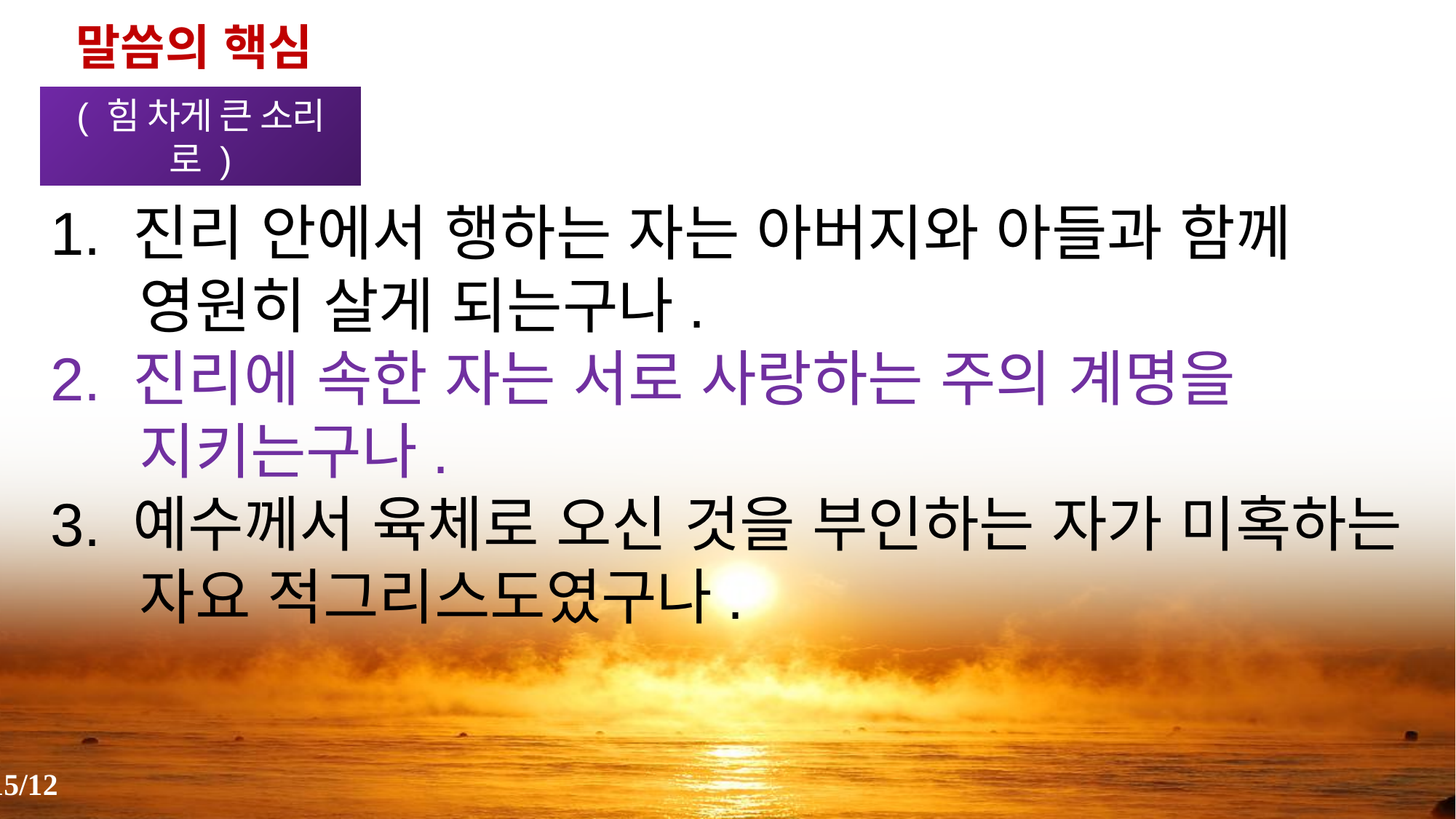

말씀의 핵심(1)

( 힘 차게 큰 소리로 )
1. 진리 안에서 행하는 자는 아버지와 아들과 함께 영원히 살게 되는구나.
2. 진리에 속한 자는 서로 사랑하는 주의 계명을 지키는구나.
3. 예수께서 육체로 오신 것을 부인하는 자가 미혹하는 자요 적그리스도였구나.